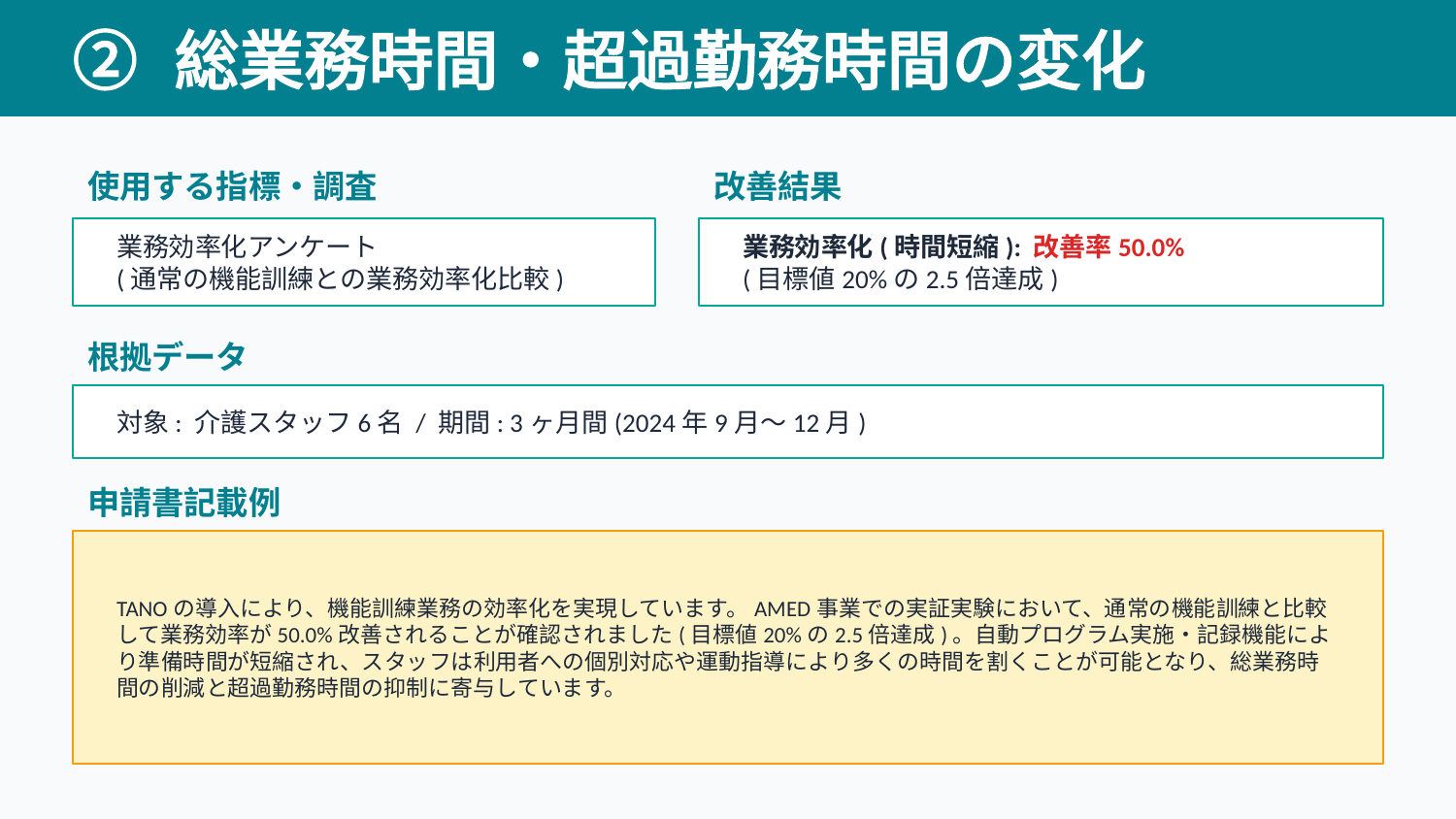

② 総業務時間・超過勤務時間の変化
使用する指標・調査
改善結果

業務効率化アンケート
(通常の機能訓練との業務効率化比較)
業務効率化(時間短縮): 改善率50.0%
(目標値20%の2.5倍達成)
根拠データ

対象: 介護スタッフ6名 / 期間: 3ヶ月間(2024年9月〜12月)
申請書記載例

TANOの導入により、機能訓練業務の効率化を実現しています。AMED事業での実証実験において、通常の機能訓練と比較して業務効率が50.0%改善されることが確認されました(目標値20%の2.5倍達成)。自動プログラム実施・記録機能により準備時間が短縮され、スタッフは利用者への個別対応や運動指導により多くの時間を割くことが可能となり、総業務時間の削減と超過勤務時間の抑制に寄与しています。